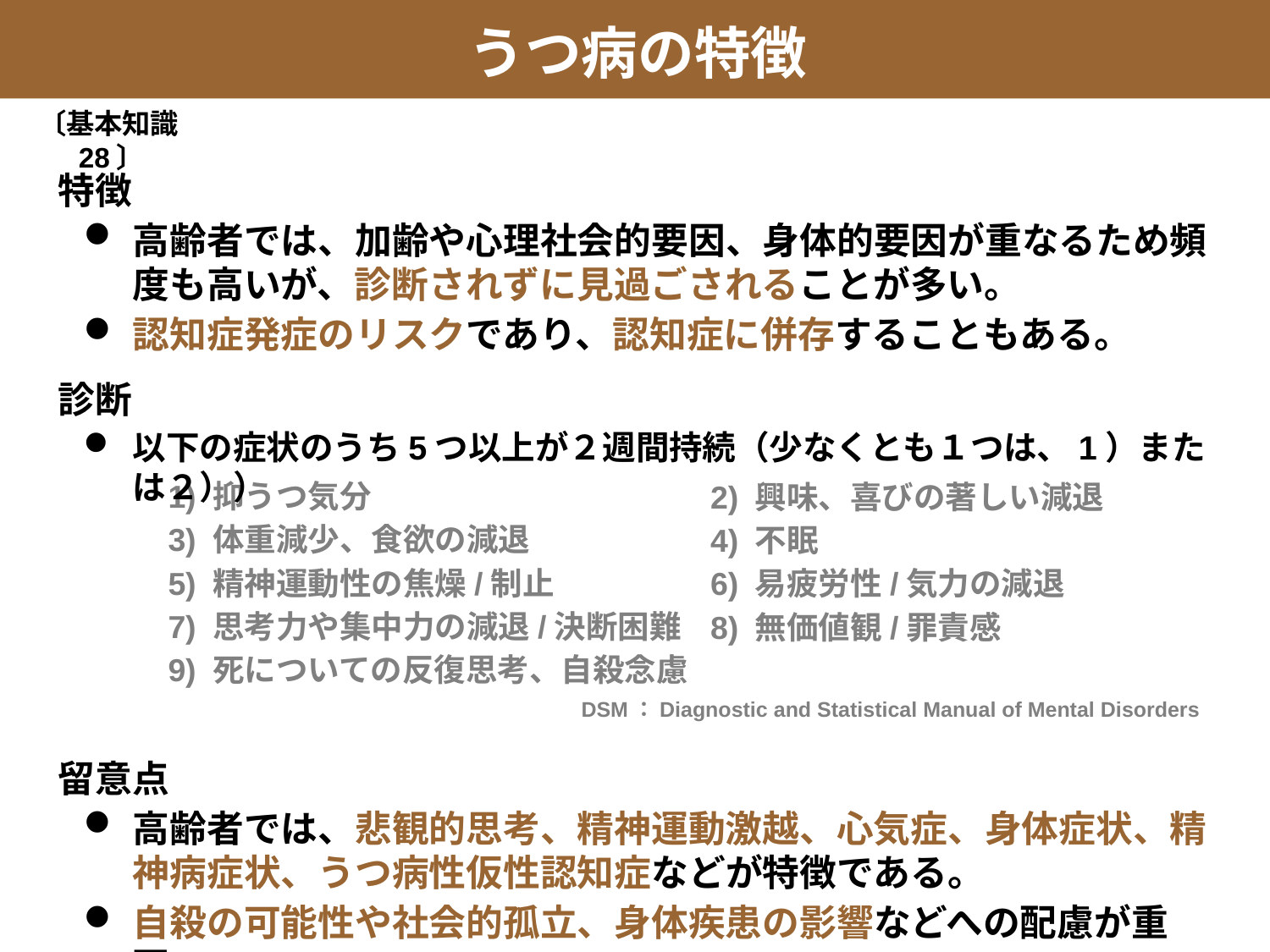

うつ病の特徴
〔基本知識28〕
特徴
高齢者では、加齢や心理社会的要因、身体的要因が重なるため頻度も高いが、診断されずに見過ごされることが多い。
認知症発症のリスクであり、認知症に併存することもある。
診断
以下の症状のうち5つ以上が２週間持続（少なくとも１つは、1）または２））

留意点
高齢者では、悲観的思考、精神運動激越、心気症、身体症状、精神病症状、うつ病性仮性認知症などが特徴である。
自殺の可能性や社会的孤立、身体疾患の影響などへの配慮が重要。
1) 抑うつ気分
3) 体重減少、食欲の減退
5) 精神運動性の焦燥/制止
7) 思考力や集中力の減退/決断困難
9) 死についての反復思考、自殺念慮
2) 興味、喜びの著しい減退
4) 不眠
6) 易疲労性/気力の減退
8) 無価値観/罪責感

DSM：Diagnostic and Statistical Manual of Mental Disorders